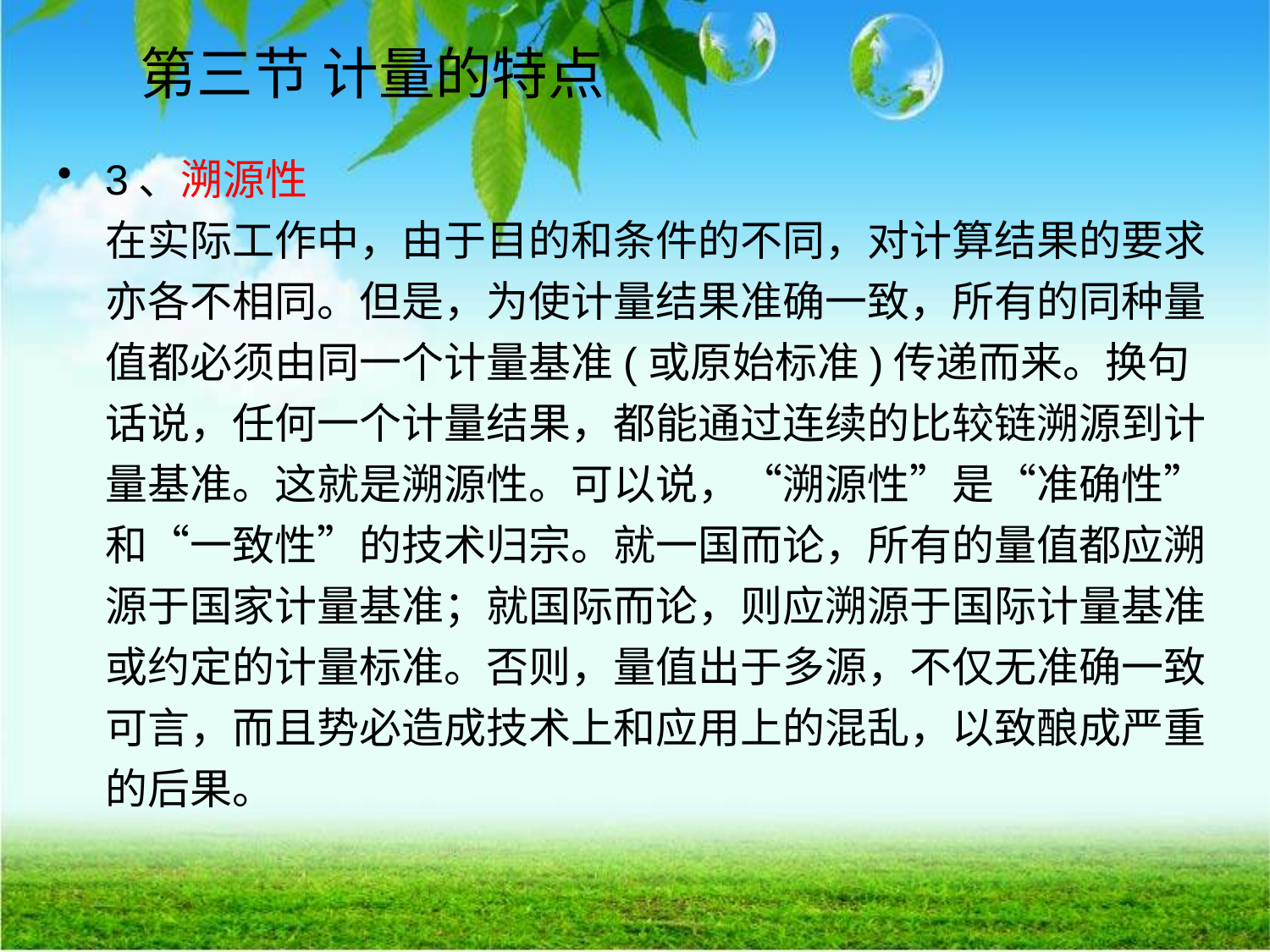

# 第三节 计量的特点
3、溯源性
在实际工作中，由于目的和条件的不同，对计算结果的要求亦各不相同。但是，为使计量结果准确一致，所有的同种量值都必须由同一个计量基准(或原始标准)传递而来。换句话说，任何一个计量结果，都能通过连续的比较链溯源到计量基准。这就是溯源性。可以说，“溯源性”是“准确性”和“一致性”的技术归宗。就一国而论，所有的量值都应溯源于国家计量基准；就国际而论，则应溯源于国际计量基准或约定的计量标准。否则，量值出于多源，不仅无准确一致可言，而且势必造成技术上和应用上的混乱，以致酿成严重的后果。